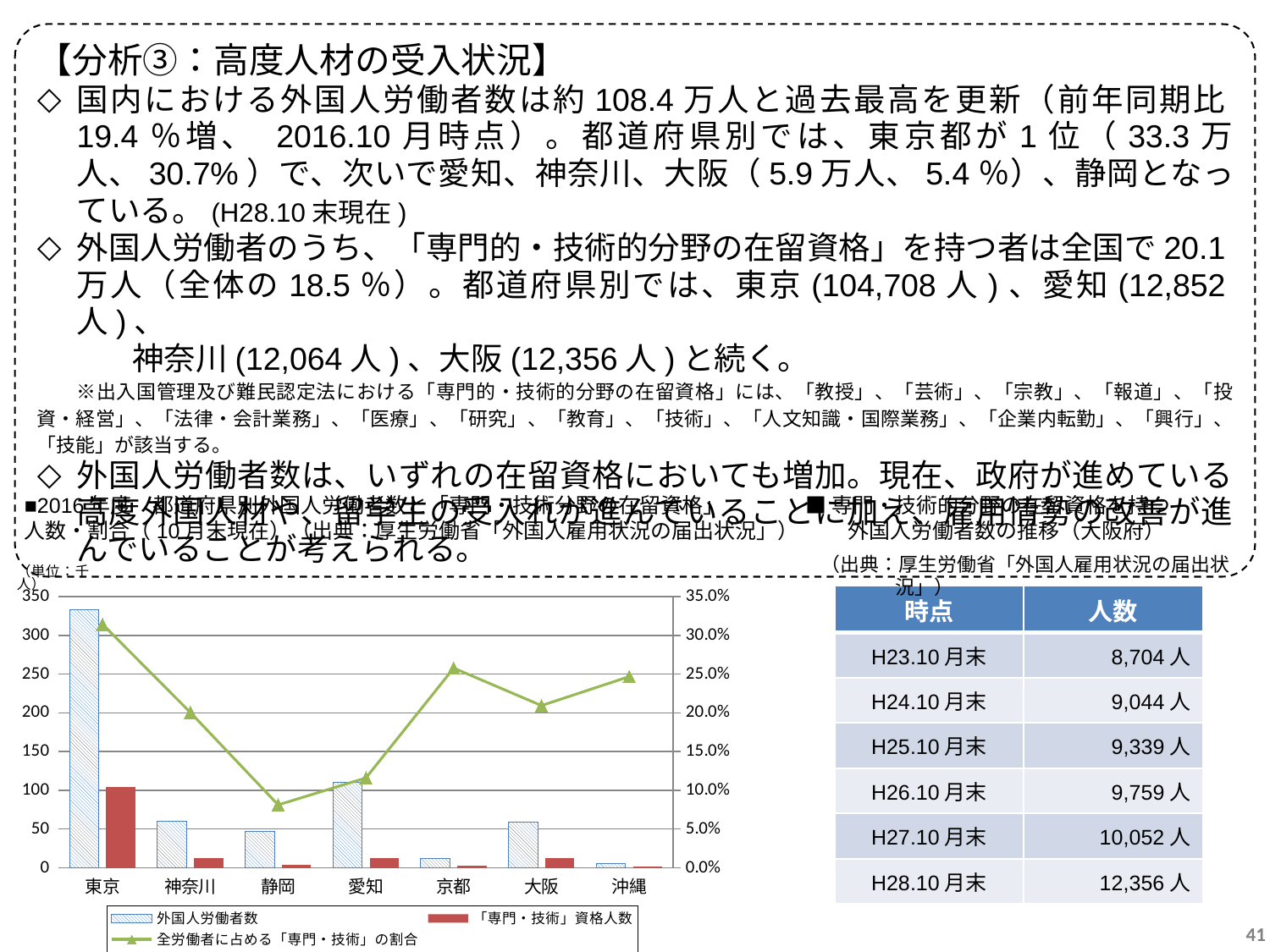

【分析③：高度人材の受入状況】
国内における外国人労働者数は約108.4万人と過去最高を更新（前年同期比19.4％増、 2016.10月時点）。都道府県別では、東京都が1位（33.3万人、30.7%）で、次いで愛知、神奈川、大阪（5.9万人、5.4％）、静岡となっている。(H28.10末現在)
外国人労働者のうち、「専門的・技術的分野の在留資格」を持つ者は全国で20.1万人（全体の18.5％）。都道府県別では、東京(104,708人)、愛知(12,852人)、
　　　神奈川(12,064人)、大阪(12,356人)と続く。
　　※出入国管理及び難民認定法における「専門的・技術的分野の在留資格」には、「教授」、「芸術」、「宗教」、「報道」、「投資・経営」、「法律・会計業務」、「医療」、「研究」、「教育」、「技術」、「人文知識・国際業務」、「企業内転勤」、「興行」、「技能」が該当する。
外国人労働者数は、いずれの在留資格においても増加。現在、政府が進めている高度外国人材や、留学生の受入れが進んでいることに加え、雇用情勢の改善が進んでいることが考えられる。
■2016年度　都道府県別外国人労働者数と「専門・技術分野の在留資格」
人数・割合（10月末現在）（出典：厚生労働省「外国人雇用状況の届出状況」）
■専門・技術的分野の在留資格を持つ
　　外国人労働者数の推移（大阪府）
（出典：厚生労働省「外国人雇用状況の届出状況」）

### Chart

| Category | 外国人労働者数 | 「専門・技術」資格人数 | 全労働者に占める「専門・技術」の割合 |
|---|---|---|---|
| 東京 | 333.141 | 104.708 | 0.3143053541893672 |
| 神奈川 | 60.148 | 12.064 | 0.20057192259094234 |
| 静岡 | 46.574 | 3.782 | 0.08120410529479968 |
| 愛知 | 110.765 | 12.852 | 0.11602943167968222 |
| 京都 | 12.198 | 3.144 | 0.25774717166748645 |
| 大阪 | 59.008 | 12.356 | 0.20939533622559653 |
| 沖縄 | 5.971 | 1.474 | 0.24685982247529725 |
| 時点 | 人数 |
| --- | --- |
| H23.10月末 | 8,704人 |
| H24.10月末 | 9,044人 |
| H25.10月末 | 9,339人 |
| H26.10月末 | 9,759人 |
| H27.10月末 | 10,052人 |
| H28.10月末 | 12,356人 |
41
（人）

### Chart

| Category | 外国人労働者数 | 「専門・技術」資格人数 | 全労働者に占める「専門・技術」の割合 |
|---|---|---|---|
| 東京 | 276909.0 | 86948.0 | 0.3139948502937788 |
| 神奈川 | 51854.0 | 10195.0 | 0.19660971188336482 |
| 静岡 | 40376.0 | 3214.0 | 0.07960174361006539 |
| 愛知 | 94698.0 | 10687.0 | 0.11285349215400536 |
| 京都 | 9959.0 | 2609.0 | 0.2619740937845165 |
| 大阪 | 45838.0 | 10052.0 | 0.2192940355163838 |
| 沖縄 | 4898.0 | 1110.0 | 0.22662311147407105 |